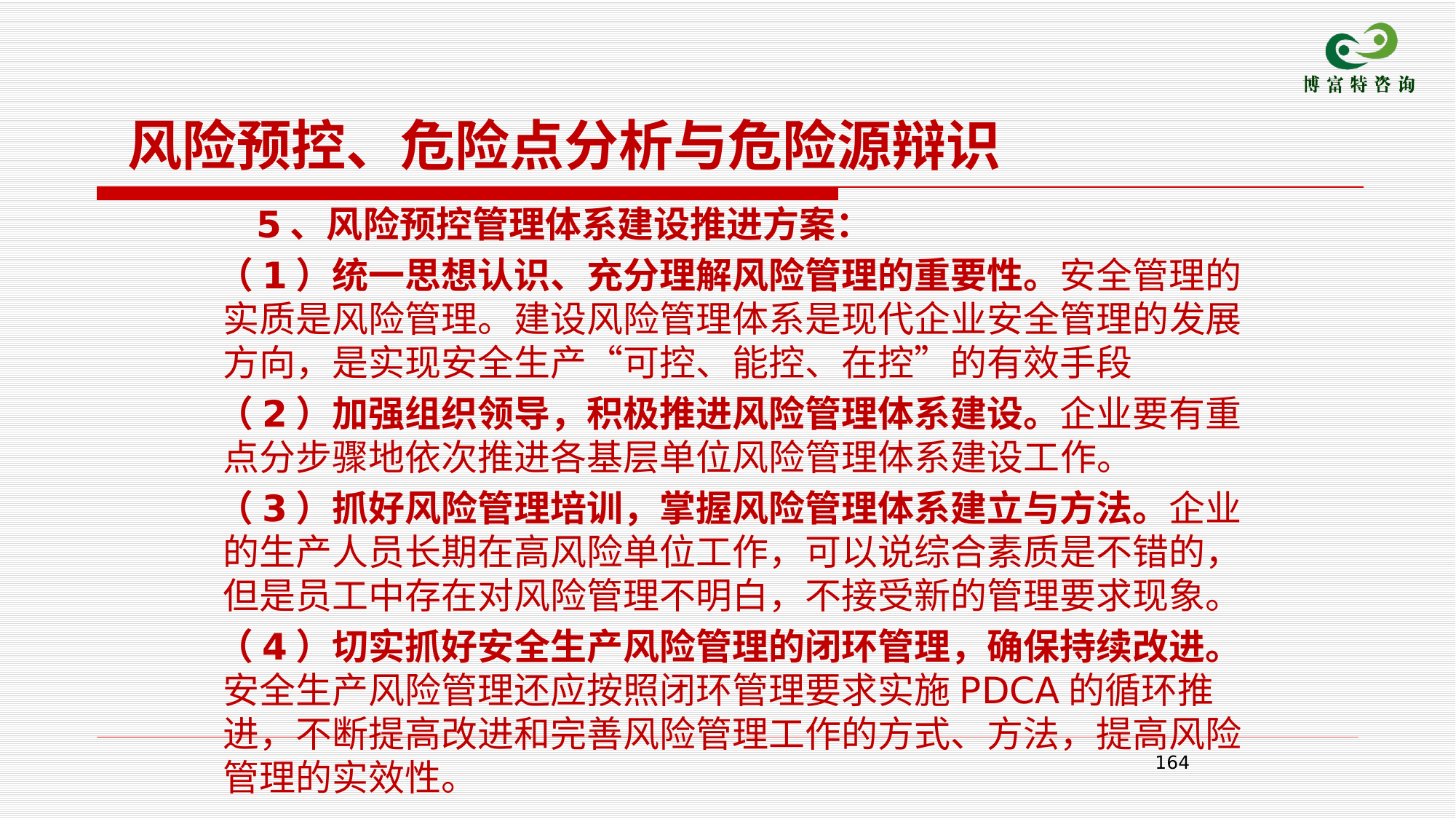

风险预控、危险点分析与危险源辩识
       5、风险预控管理体系建设推进方案：
     （1）统一思想认识、充分理解风险管理的重要性。安全管理的实质是风险管理。建设风险管理体系是现代企业安全管理的发展方向，是实现安全生产“可控、能控、在控”的有效手段
     （2）加强组织领导，积极推进风险管理体系建设。企业要有重点分步骤地依次推进各基层单位风险管理体系建设工作。
     （3）抓好风险管理培训，掌握风险管理体系建立与方法。企业的生产人员长期在高风险单位工作，可以说综合素质是不错的，但是员工中存在对风险管理不明白，不接受新的管理要求现象。
     （4）切实抓好安全生产风险管理的闭环管理，确保持续改进。安全生产风险管理还应按照闭环管理要求实施PDCA的循环推进，不断提高改进和完善风险管理工作的方式、方法，提高风险管理的实效性。

164